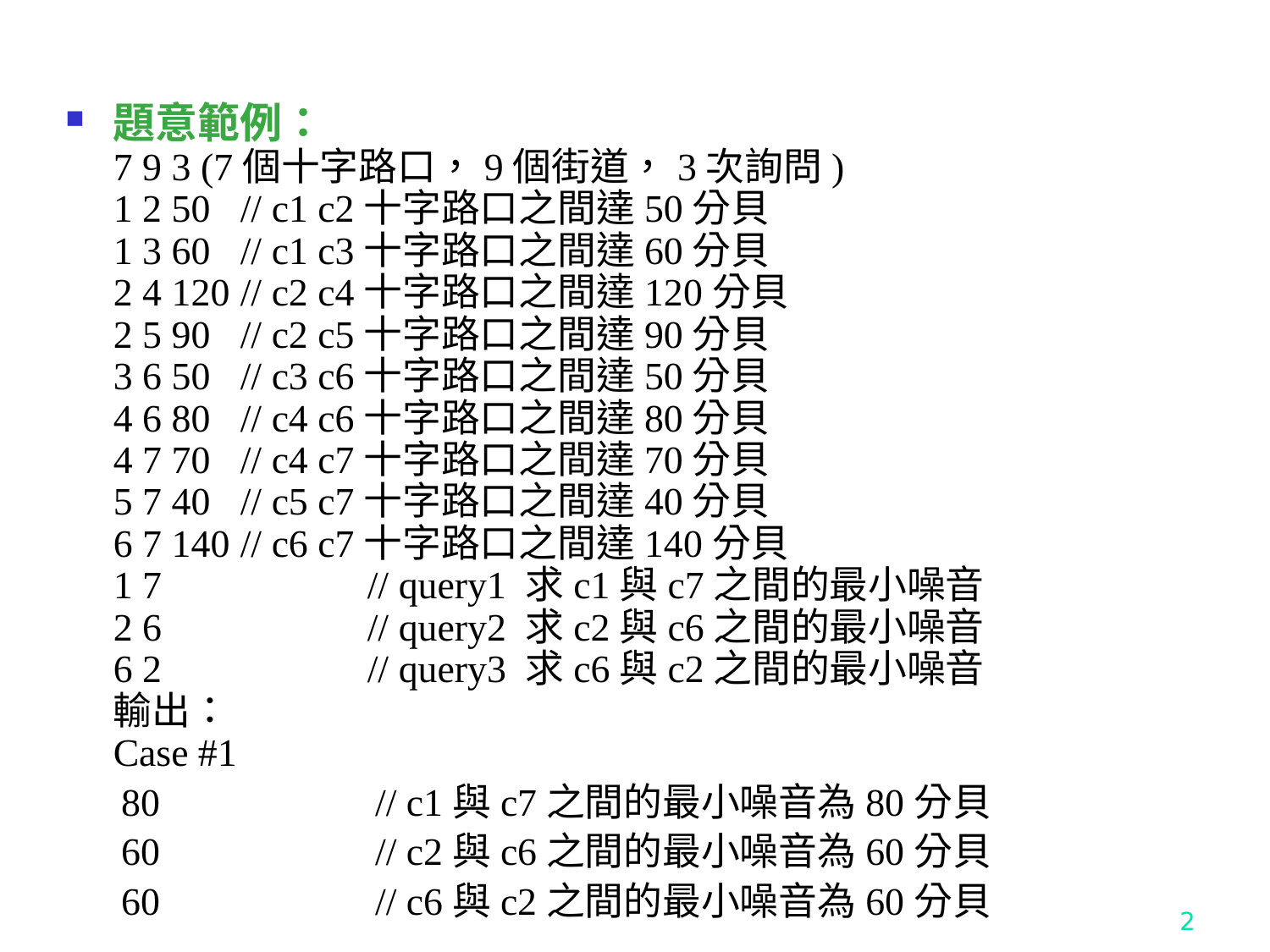

題意範例：
7 9 3 (7個十字路口，9個街道，3次詢問)
1 2 50	// c1 c2十字路口之間達50分貝
1 3 60	// c1 c3十字路口之間達60分貝
2 4 120	// c2 c4十字路口之間達120分貝
2 5 90	// c2 c5十字路口之間達90分貝
3 6 50	// c3 c6十字路口之間達50分貝
4 6 80	// c4 c6十字路口之間達80分貝
4 7 70	// c4 c7十字路口之間達70分貝
5 7 40	// c5 c7十字路口之間達40分貝
6 7 140	// c6 c7十字路口之間達140分貝
1 7 		// query1 求c1與c7之間的最小噪音
2 6		// query2 求c2與c6之間的最小噪音
6 2		// query3 求c6與c2之間的最小噪音
輸出：
Case #1
80		// c1與c7之間的最小噪音為80分貝
60		// c2與c6之間的最小噪音為60分貝
60		// c6與c2之間的最小噪音為60分貝
2